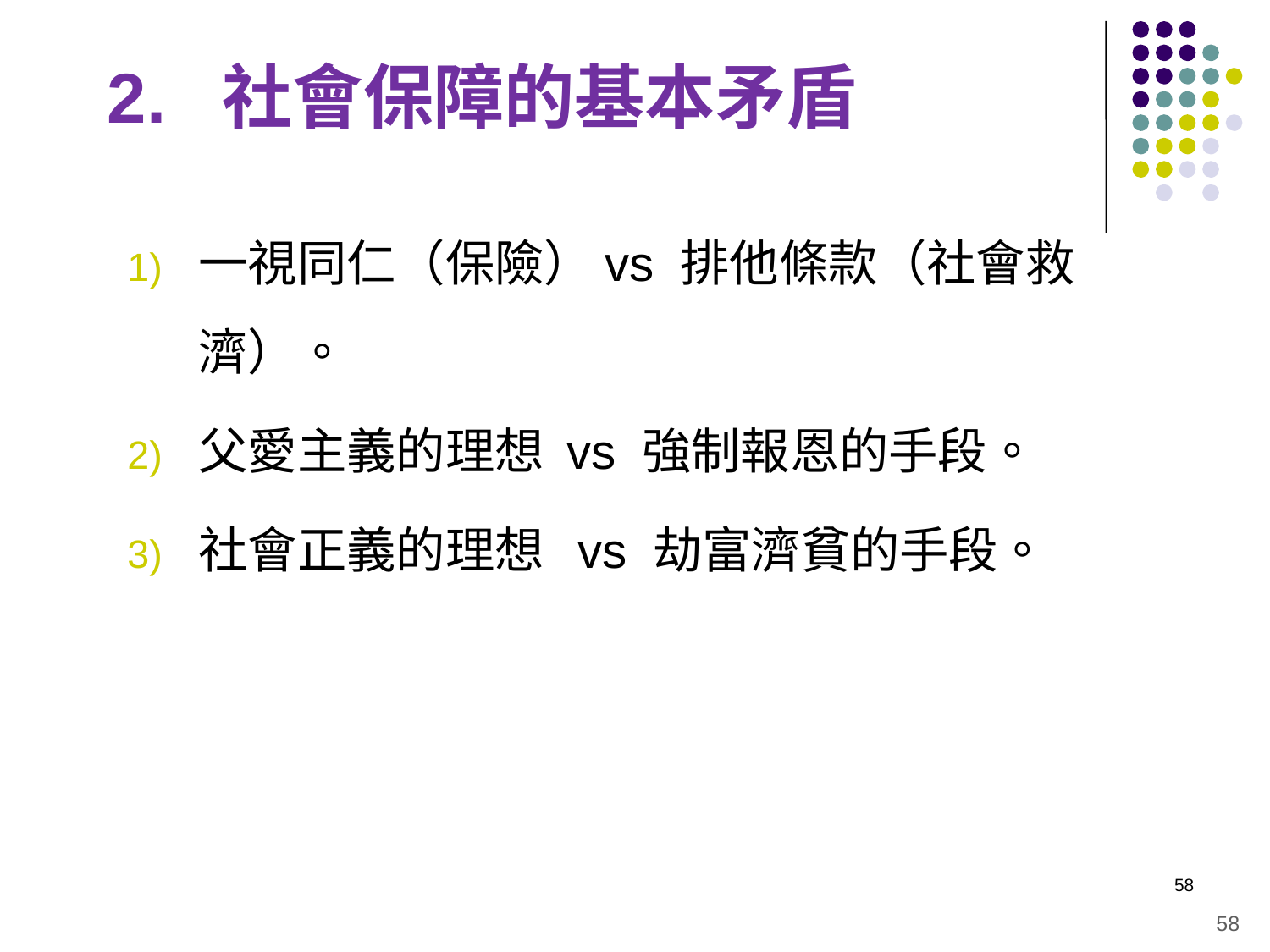

2.  社會保障的基本矛盾
一視同仁（保險）vs 排他條款（社會救濟）。
父愛主義的理想 vs 強制報恩的手段。
社會正義的理想  vs 劫富濟貧的手段。

58
58